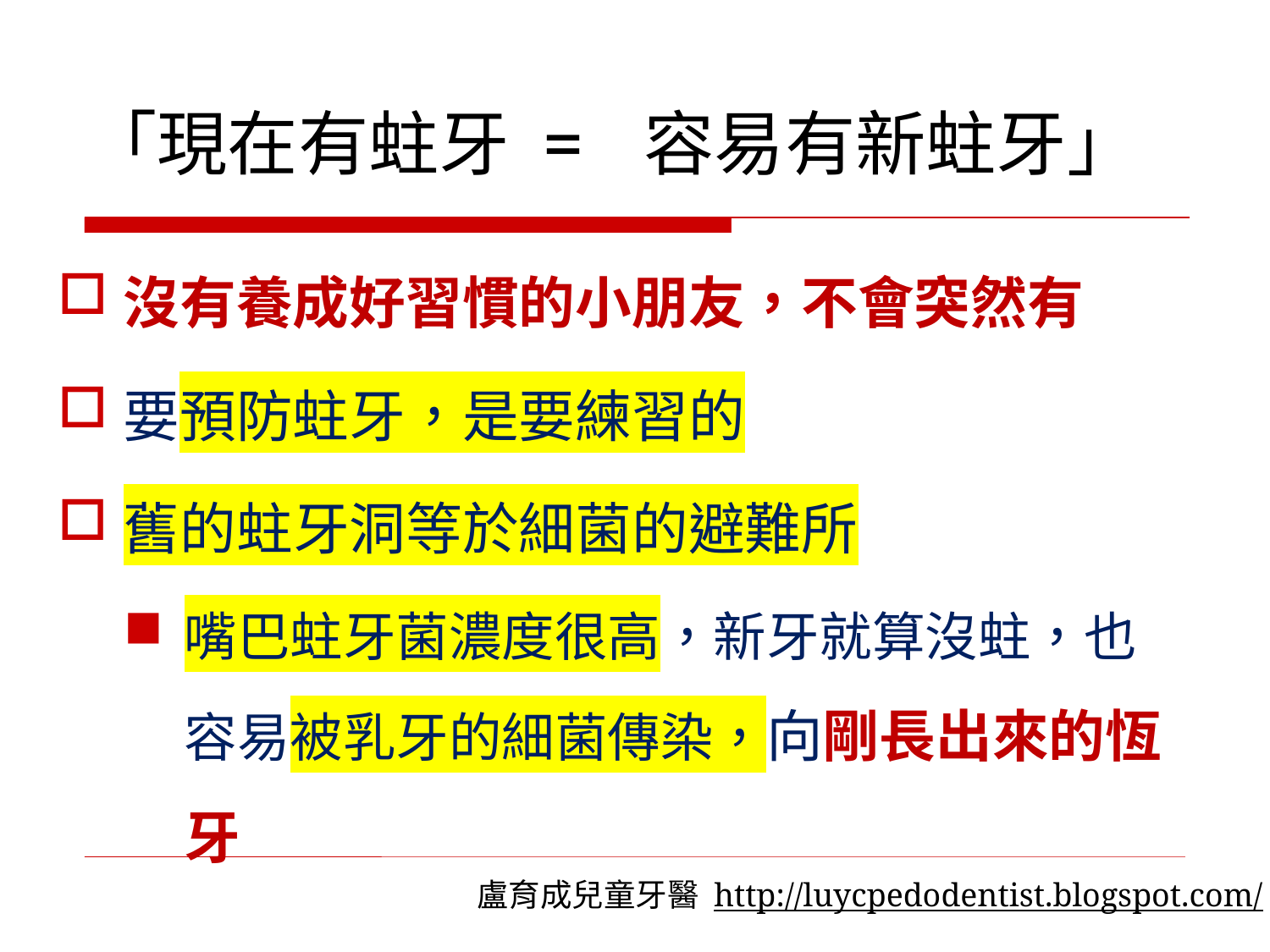

# 「現在有蛀牙 = 容易有新蛀牙」
沒有養成好習慣的小朋友，不會突然有
要預防蛀牙，是要練習的
舊的蛀牙洞等於細菌的避難所
嘴巴蛀牙菌濃度很高，新牙就算沒蛀，也容易被乳牙的細菌傳染，向剛長出來的恆牙

盧育成兒童牙醫 http://luycpedodentist.blogspot.com/